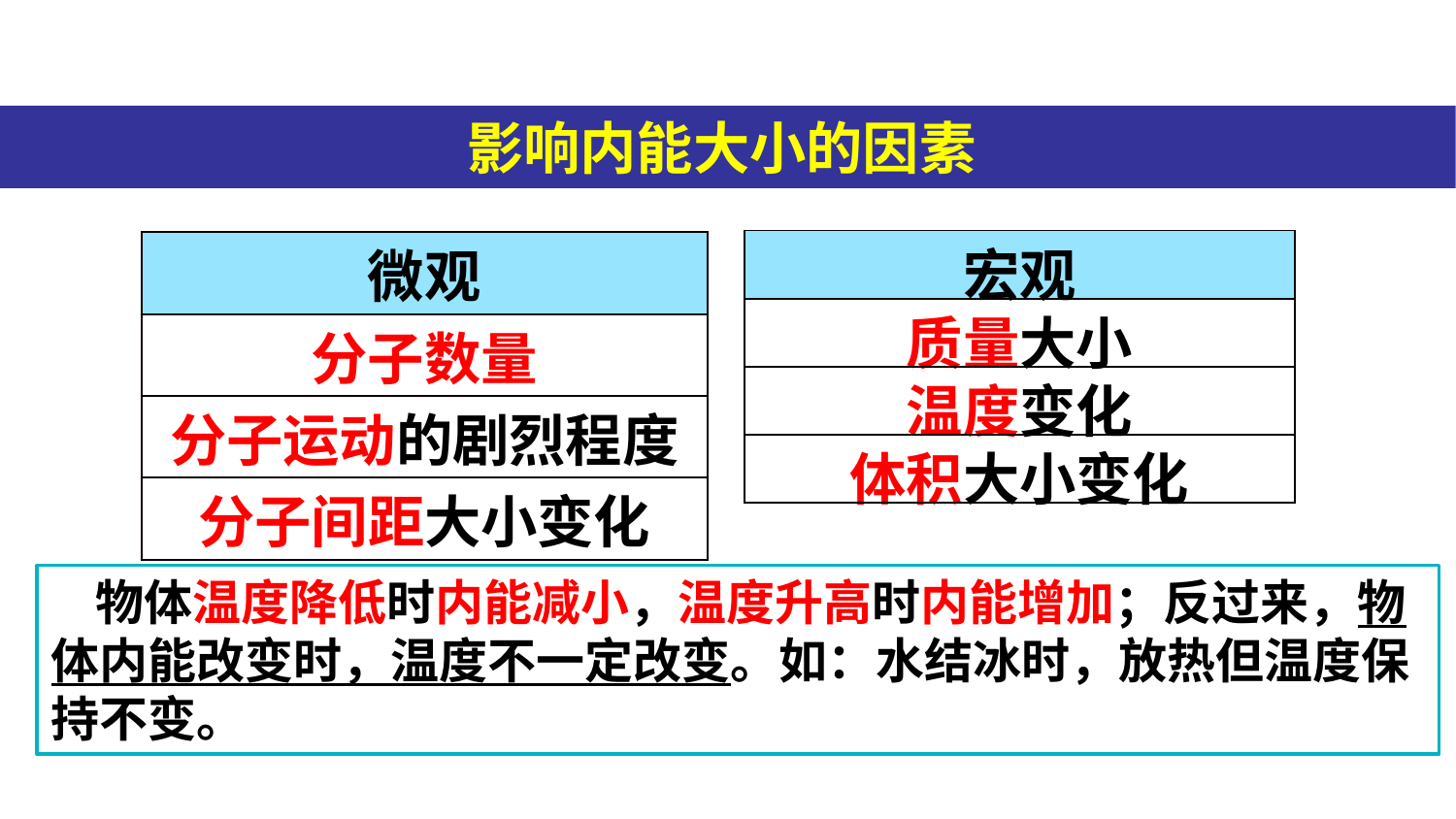

影响内能大小的因素
| 宏观 |
| --- |
| 质量大小 |
| 温度变化 |
| 体积大小变化 |
| 微观 |
| --- |
| 分子数量 |
| 分子运动的剧烈程度 |
| 分子间距大小变化 |
   物体温度降低时内能减小，温度升高时内能增加；反过来，物体内能改变时，温度不一定改变。如：水结冰时，放热但温度保持不变。